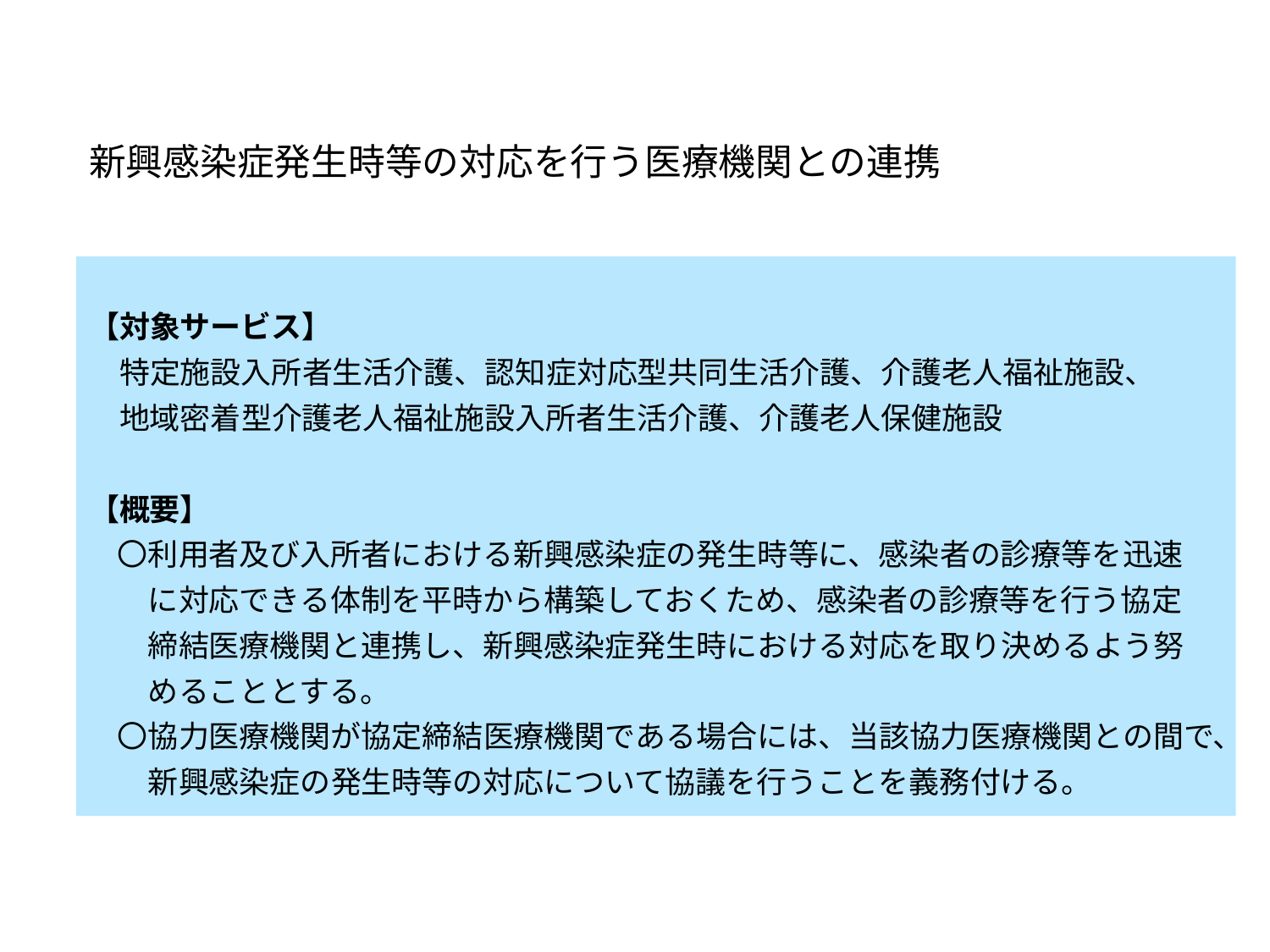

# 新興感染症発生時等の対応を行う医療機関との連携

【対象サービス】
　特定施設入所者生活介護、認知症対応型共同生活介護、介護老人福祉施設、
　地域密着型介護老人福祉施設入所者生活介護、介護老人保健施設

【概要】
〇利用者及び入所者における新興感染症の発生時等に、感染者の診療等を迅速
　に対応できる体制を平時から構築しておくため、感染者の診療等を行う協定
　締結医療機関と連携し、新興感染症発生時における対応を取り決めるよう努
　めることとする。
〇協力医療機関が協定締結医療機関である場合には、当該協力医療機関との間で、
　新興感染症の発生時等の対応について協議を行うことを義務付ける。